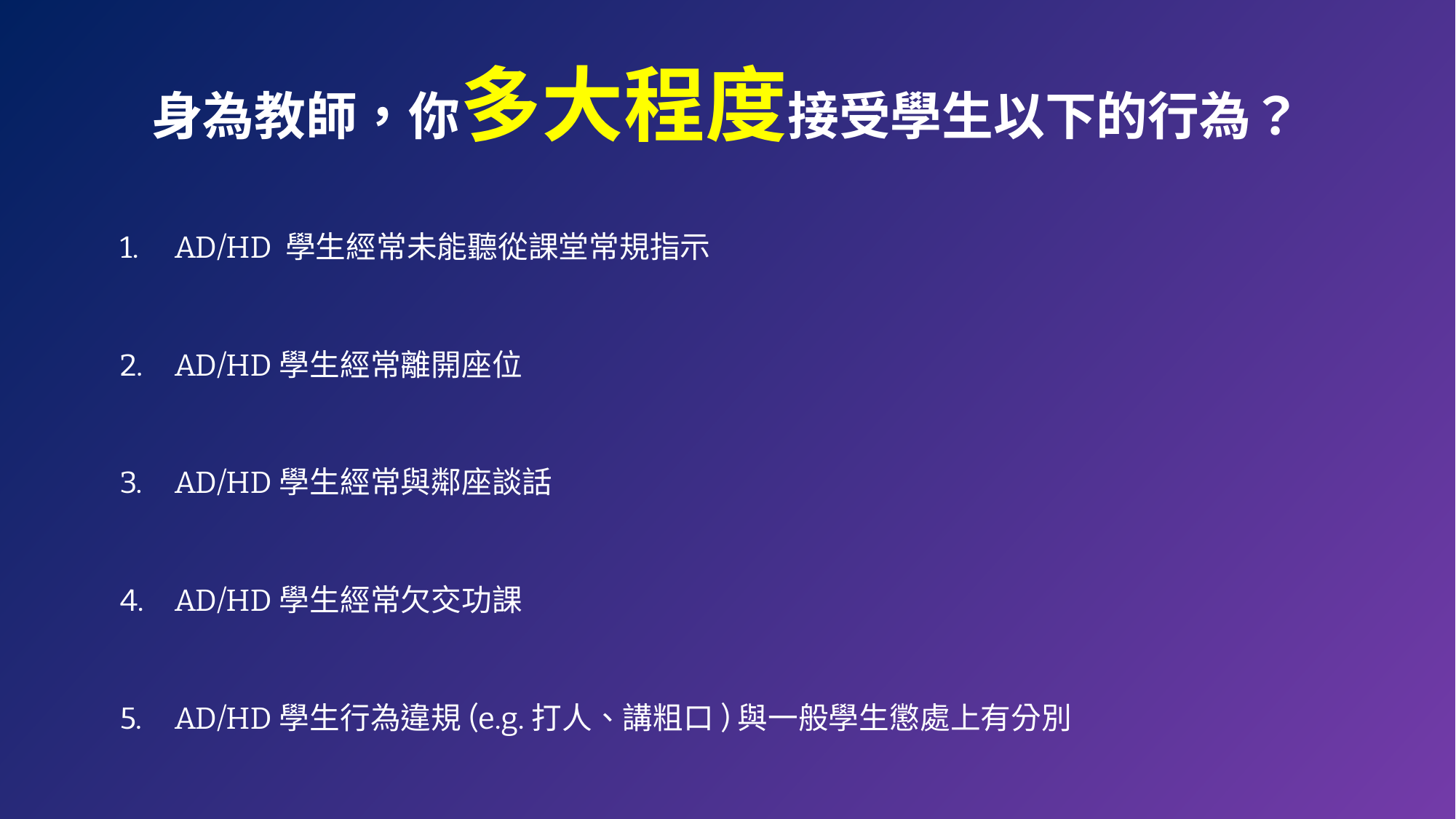

# 身為教師，你多大程度接受學生以下的行為？
AD/HD 學生經常未能聽從課堂常規指示

AD/HD學生經常離開座位

AD/HD學生經常與鄰座談話

AD/HD學生經常欠交功課

AD/HD學生行為違規(e.g.打人、講粗口)與一般學生懲處上有分別